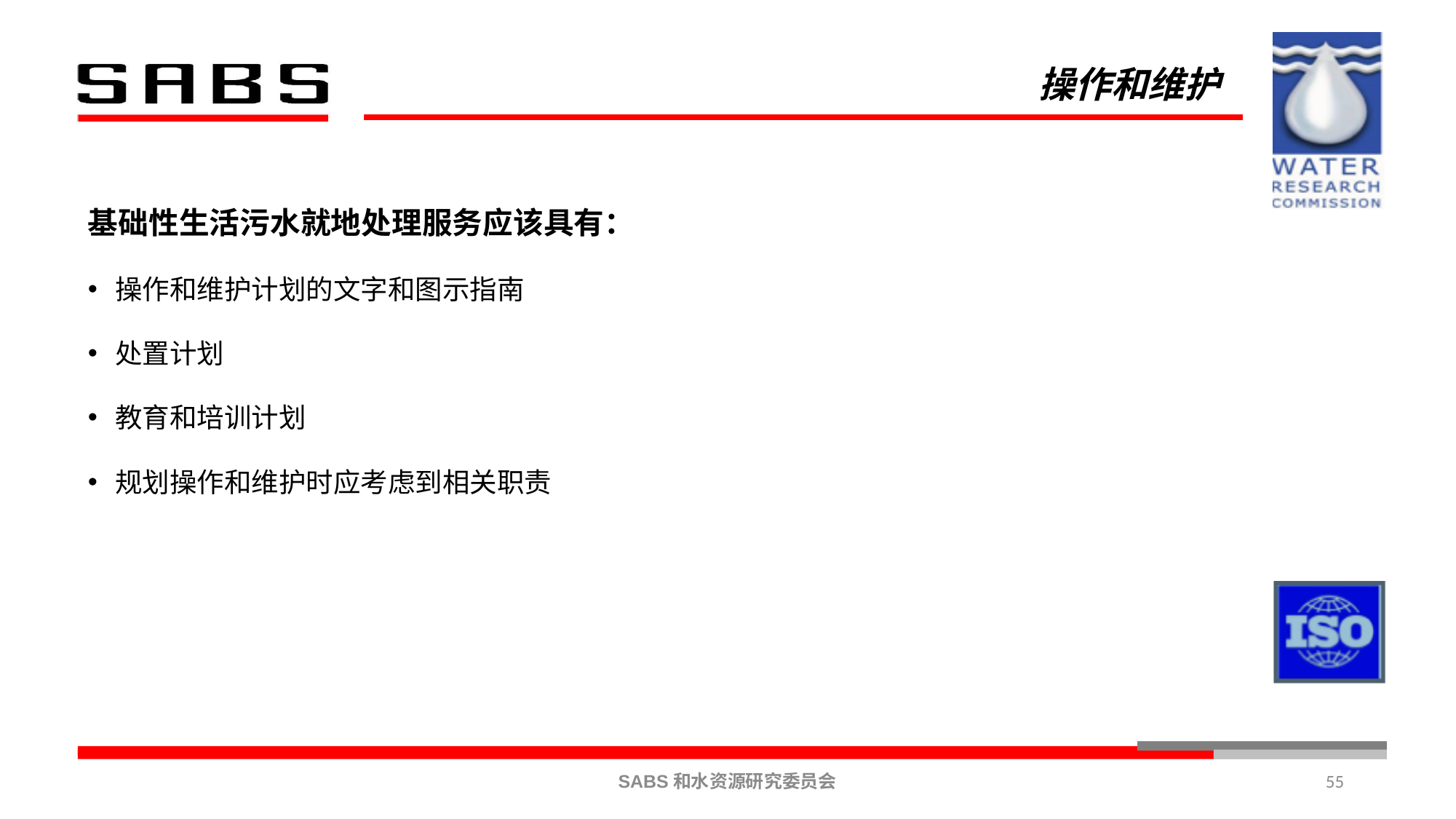

# 操作和维护

基础性生活污水就地处理服务应该具有：
操作和维护计划的文字和图示指南
处置计划
教育和培训计划
规划操作和维护时应考虑到相关职责

55